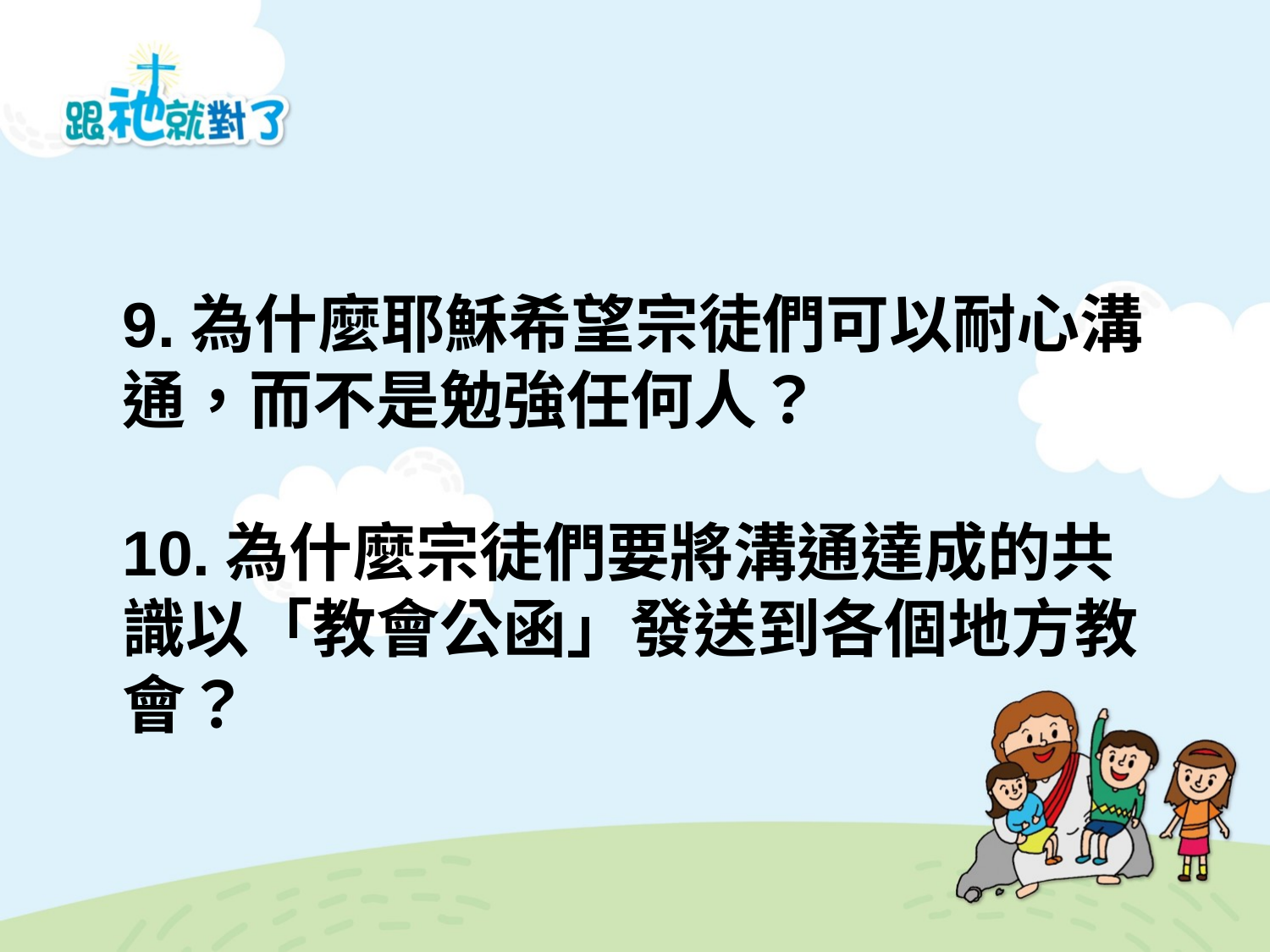

9.為什麼耶穌希望宗徒們可以耐心溝通，而不是勉強任何人？

10.為什麼宗徒們要將溝通達成的共識以「教會公函」發送到各個地方教會？